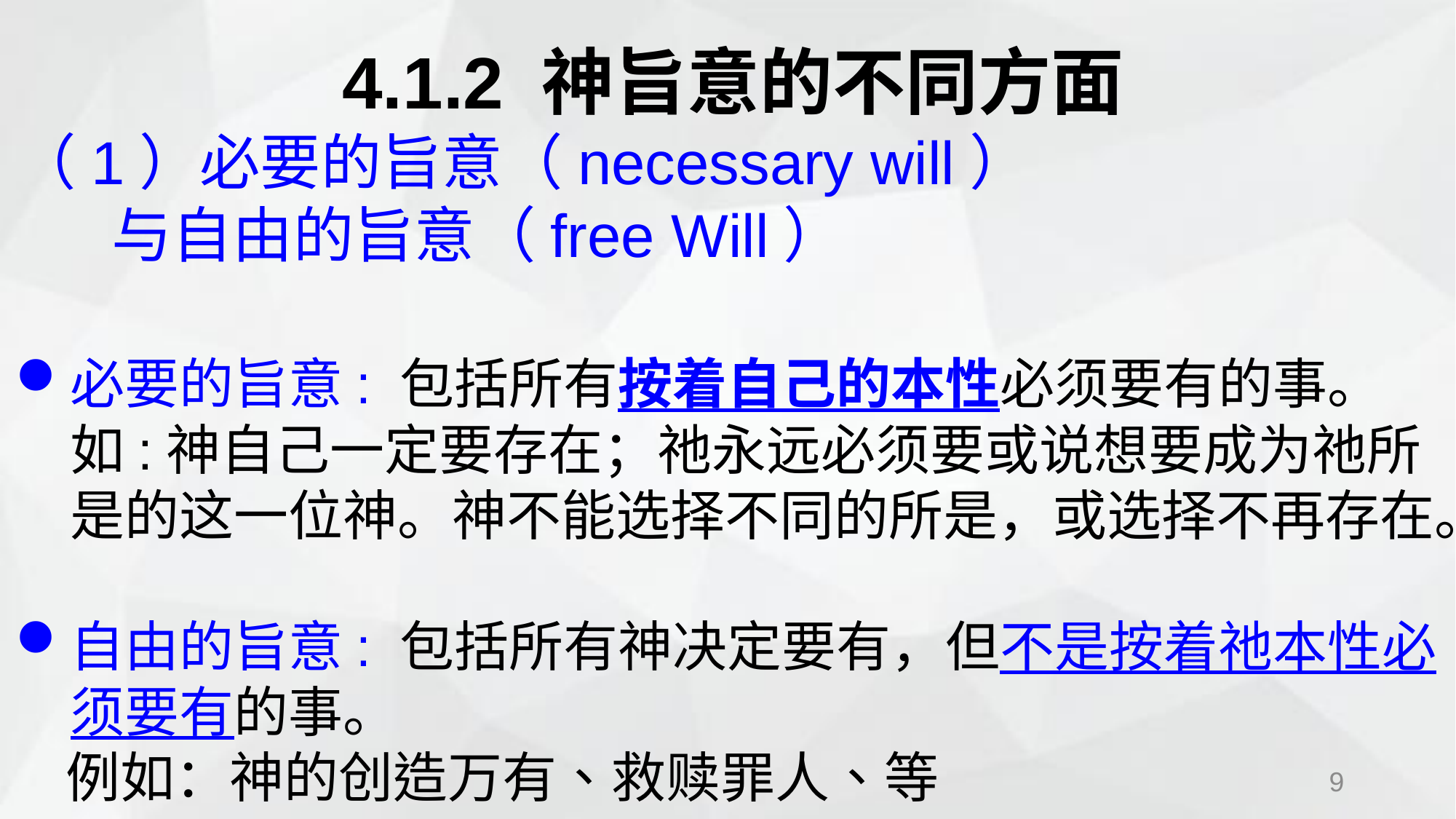

4.1.2 神旨意的不同方面
（1）必要的旨意（necessary will）
	与自由的旨意（free Will）

必要的旨意: 包括所有按着自己的本性必须要有的事。
如:神自己一定要存在；祂永远必须要或说想要成为祂所是的这一位神。神不能选择不同的所是，或选择不再存在。

自由的旨意: 包括所有神决定要有，但不是按着祂本性必须要有的事。
   例如：神的创造万有、救赎罪人、等

9